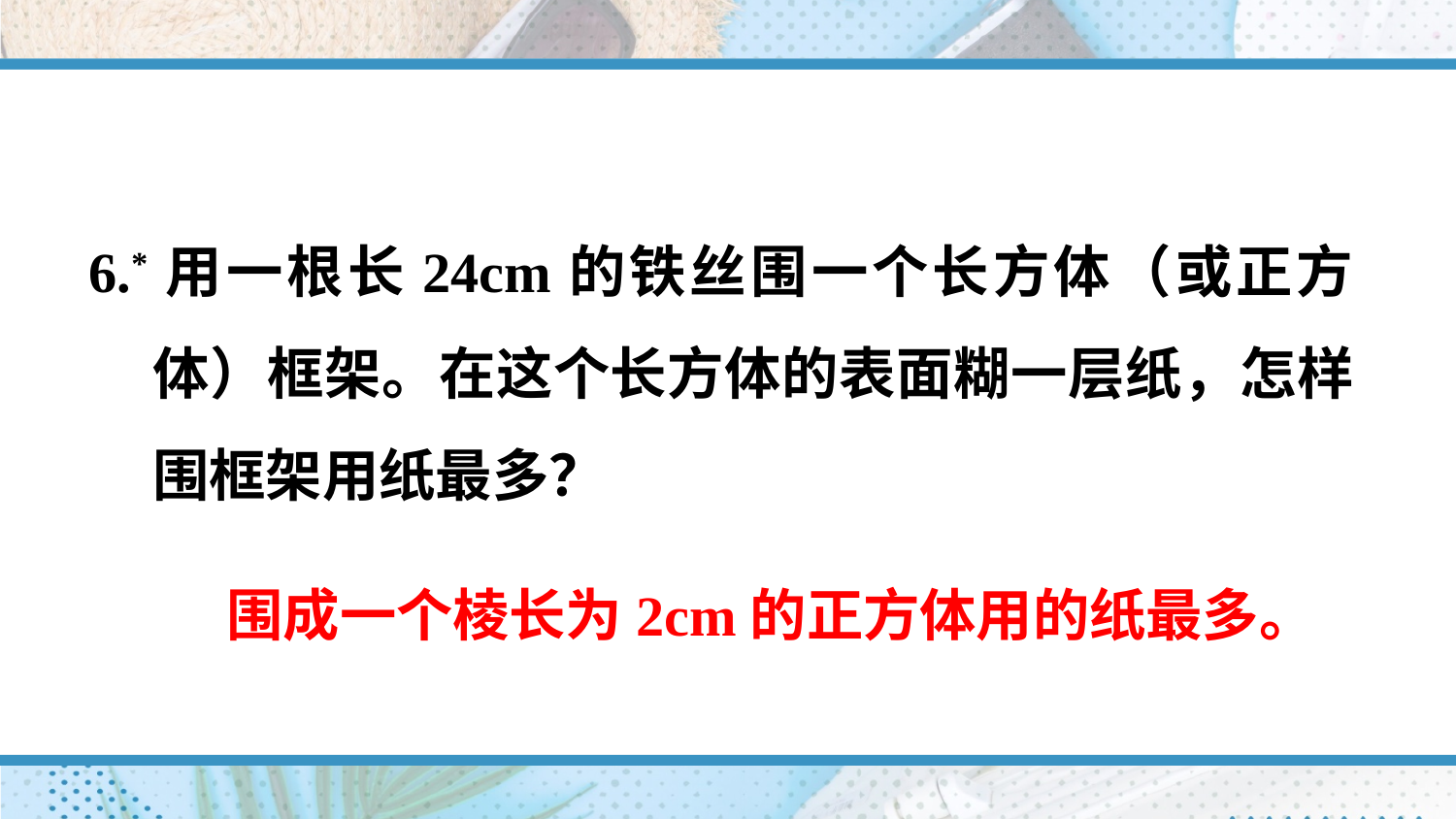

6.*用一根长24cm的铁丝围一个长方体（或正方体）框架。在这个长方体的表面糊一层纸，怎样围框架用纸最多？
围成一个棱长为2cm的正方体用的纸最多。